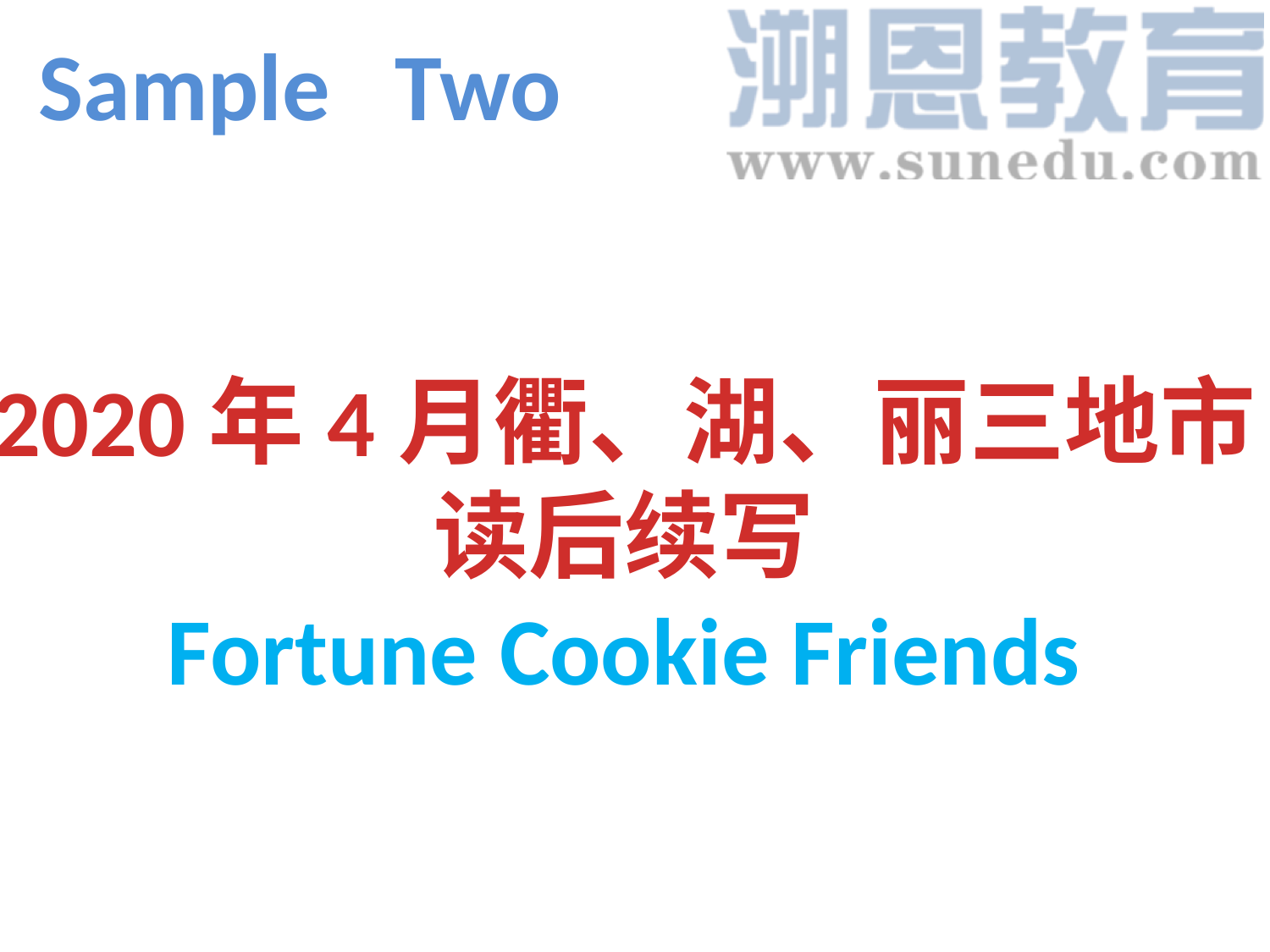

Sample   Two
2020年4月衢、湖、丽三地市
读后续写
Fortune Cookie Friends